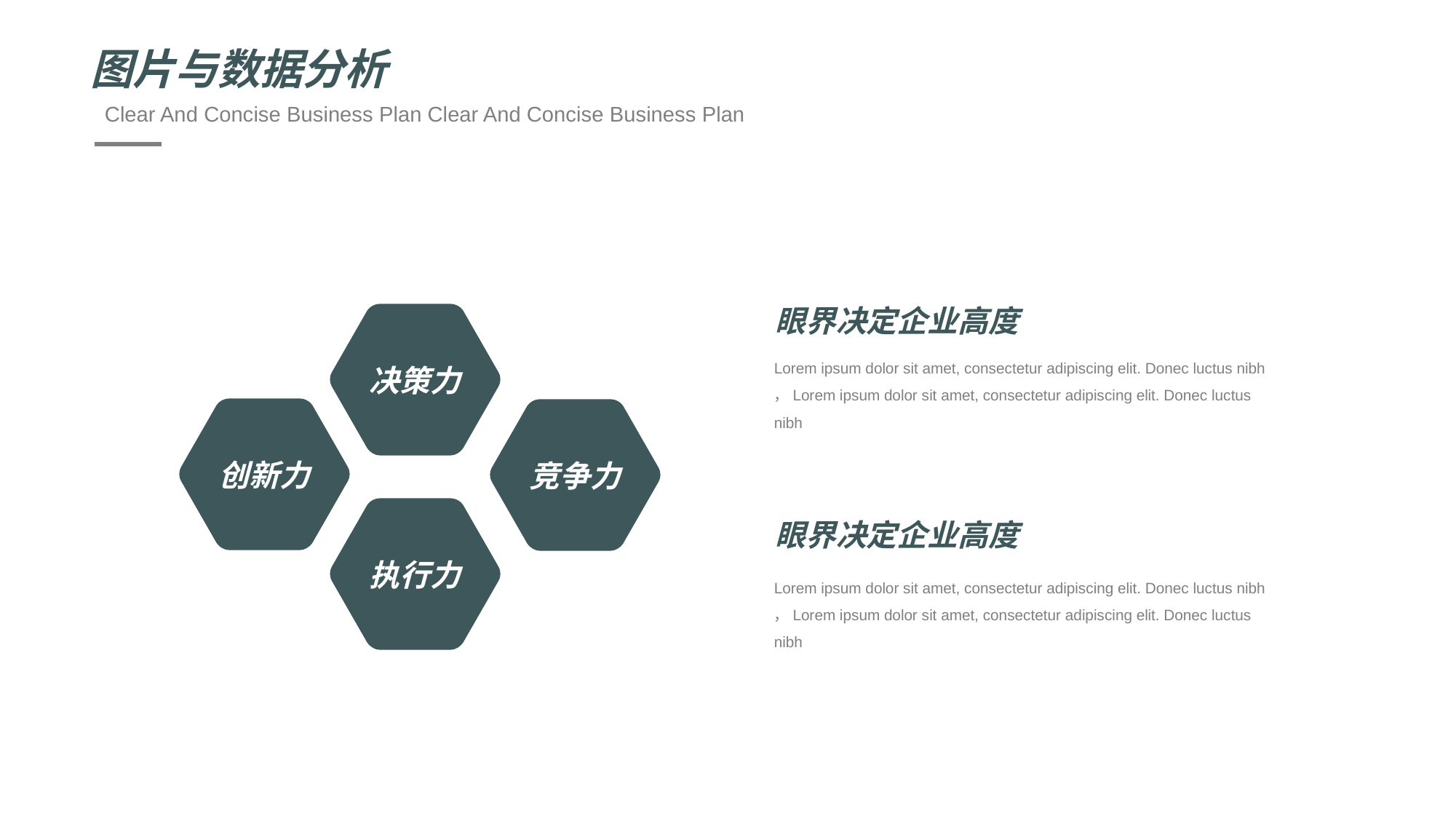

图片与数据分析
Clear And Concise Business Plan Clear And Concise Business Plan
眼界决定企业高度
决策力
Lorem ipsum dolor sit amet, consectetur adipiscing elit. Donec luctus nibh ，Lorem ipsum dolor sit amet, consectetur adipiscing elit. Donec luctus nibh
创新力
竞争力
执行力
眼界决定企业高度
Lorem ipsum dolor sit amet, consectetur adipiscing elit. Donec luctus nibh ，Lorem ipsum dolor sit amet, consectetur adipiscing elit. Donec luctus nibh